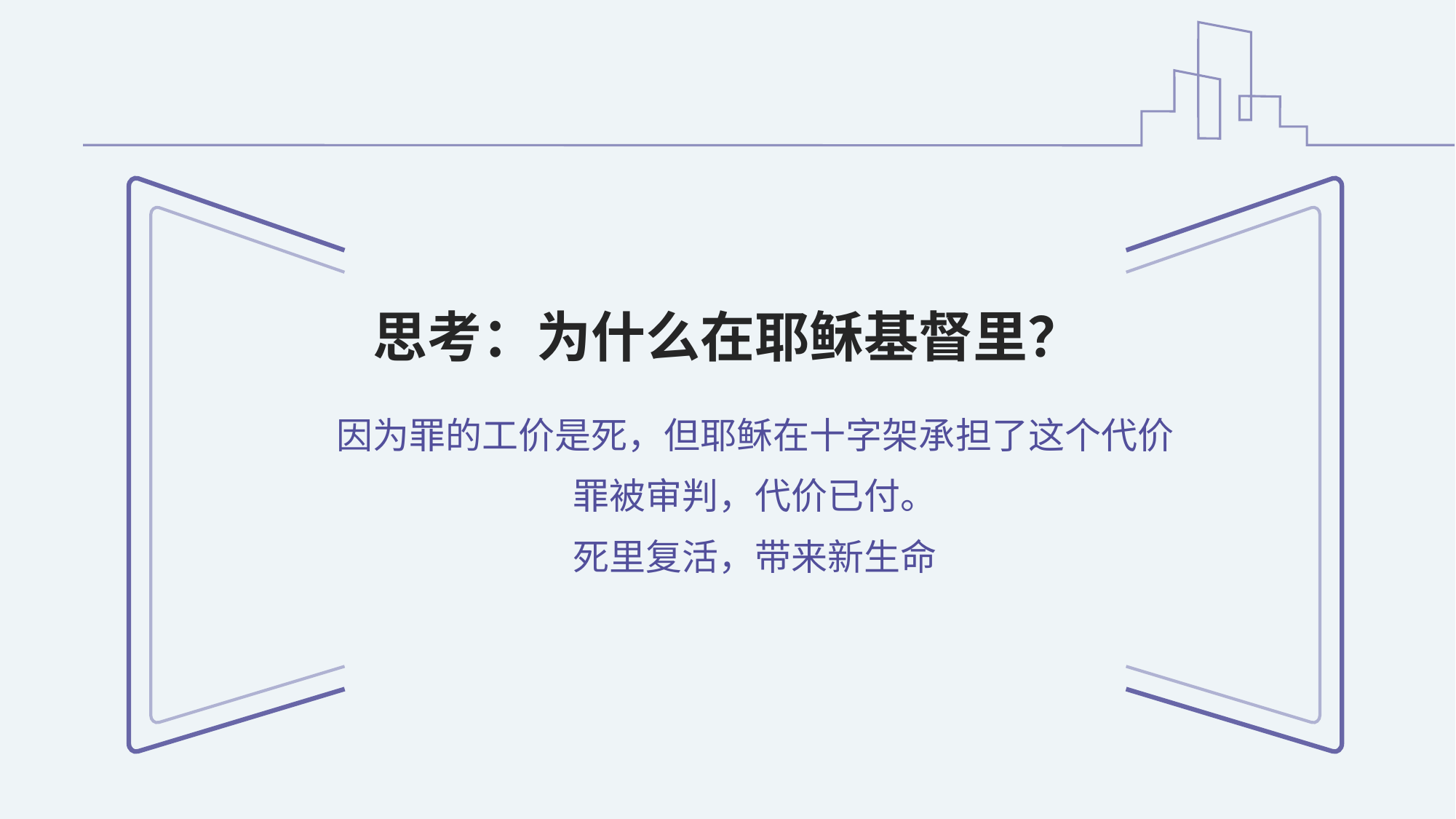

# 思考：为什么在耶稣基督里？
因为罪的工价是死，但耶稣在十字架承担了这个代价
罪被审判，代价已付。
死里复活，带来新生命